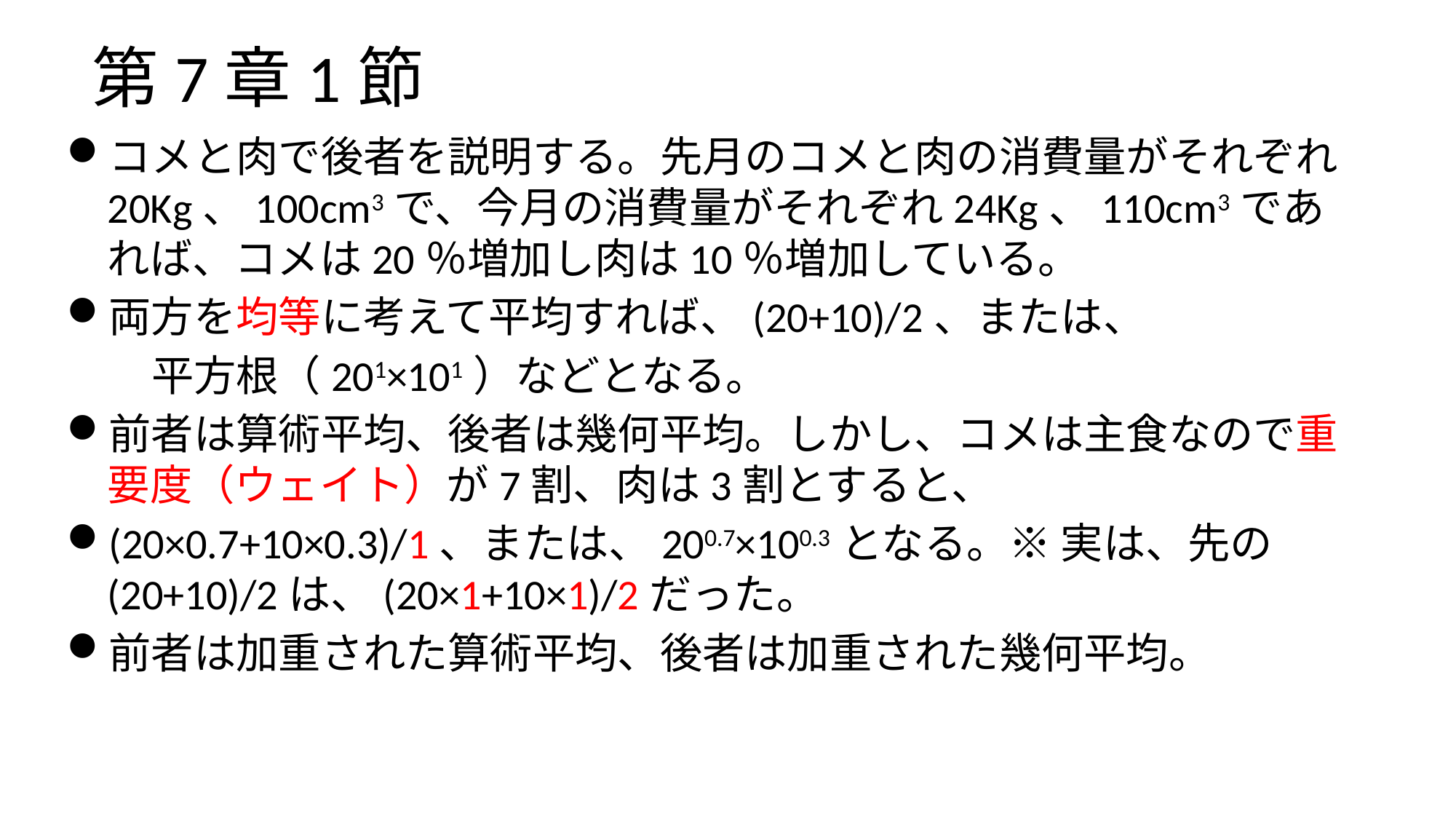

# 第7章1節
コメと肉で後者を説明する。先月のコメと肉の消費量がそれぞれ20Kg、100cm3で、今月の消費量がそれぞれ24Kg、110cm3であれば、コメは20％増加し肉は10％増加している。
両方を均等に考えて平均すれば、(20+10)/2、または、
　　平方根（201×101）などとなる。
前者は算術平均、後者は幾何平均。しかし、コメは主食なので重要度（ウェイト）が7割、肉は3割とすると、
(20×0.7+10×0.3)/1、または、200.7×100.3となる。※ 実は、先の(20+10)/2は、(20×1+10×1)/2だった。
前者は加重された算術平均、後者は加重された幾何平均。